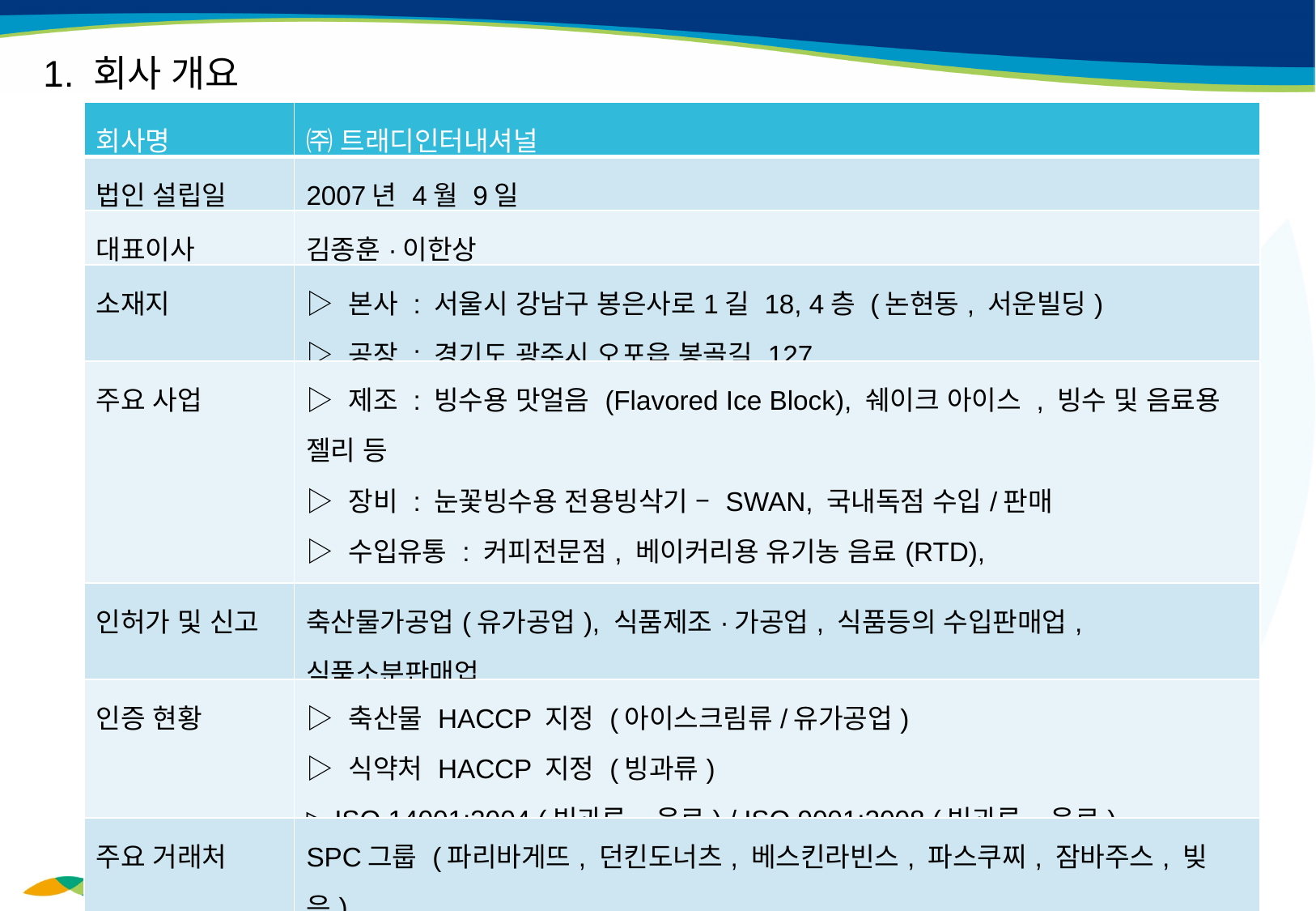

1. 회사 개요
| 회사명 | ㈜ 트래디인터내셔널 |
| --- | --- |
| 법인 설립일 | 2007년 4월 9일 |
| 대표이사 | 김종훈·이한상 |
| 소재지 | ▷ 본사 : 서울시 강남구 봉은사로1길 18, 4층 (논현동, 서운빌딩) ▷ 공장 : 경기도 광주시 오포읍 봉골길 127 |
| 주요 사업 | ▷ 제조 : 빙수용 맛얼음 (Flavored Ice Block), 쉐이크 아이스 , 빙수 및 음료용 젤리 등 ▷ 장비 : 눈꽃빙수용 전용빙삭기 – SWAN, 국내독점 수입/판매 ▷ 수입유통 : 커피전문점, 베이커리용 유기농 음료(RTD), 매장제조 에이드 원료용 탄산수 등 |
| 인허가 및 신고 | 축산물가공업(유가공업), 식품제조·가공업, 식품등의 수입판매업, 식품소분판매업 |
| 인증 현황 | ▷ 축산물 HACCP 지정 (아이스크림류/유가공업) ▷ 식약처 HACCP 지정 (빙과류) ▷ ISO 14001:2004 (빙과류, 음료) / ISO 9001:2008 (빙과류, 음료) |
| 주요 거래처 | SPC그룹 (파리바게뜨, 던킨도너츠, 베스킨라빈스, 파스쿠찌, 잠바주스, 빚은) CJ푸드빌 (투썸플레이스), 이디야커피, 탐앤탐스커피 등 신세계푸드, 이마트, 주요백화점(현대, 신세계, 롯데) |